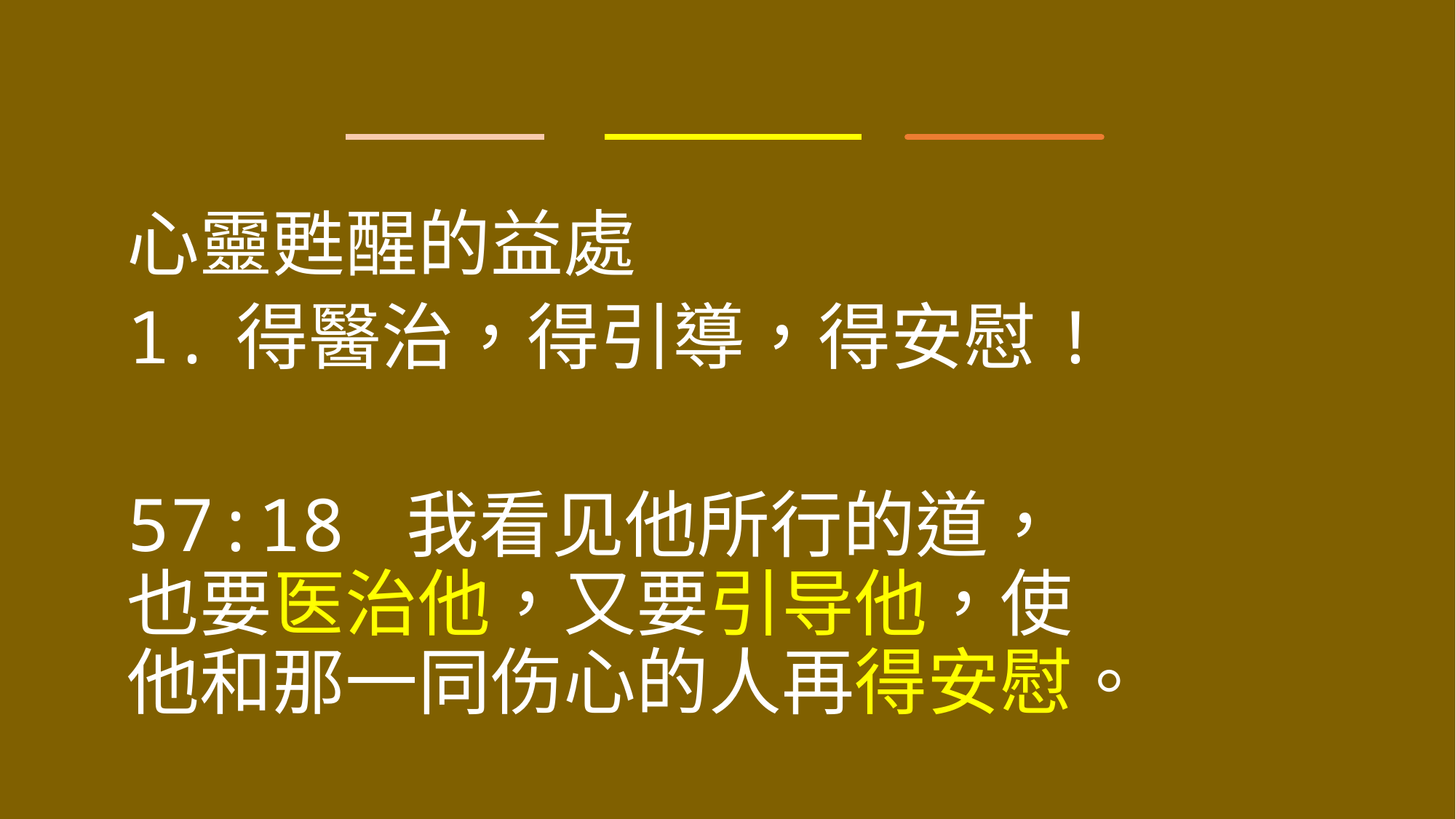

心靈甦醒的益處
1.	得醫治，得引導，得安慰!

57:18 我看见他所行的道，也要医治他，又要引导他，使他和那一同伤心的人再得安慰。